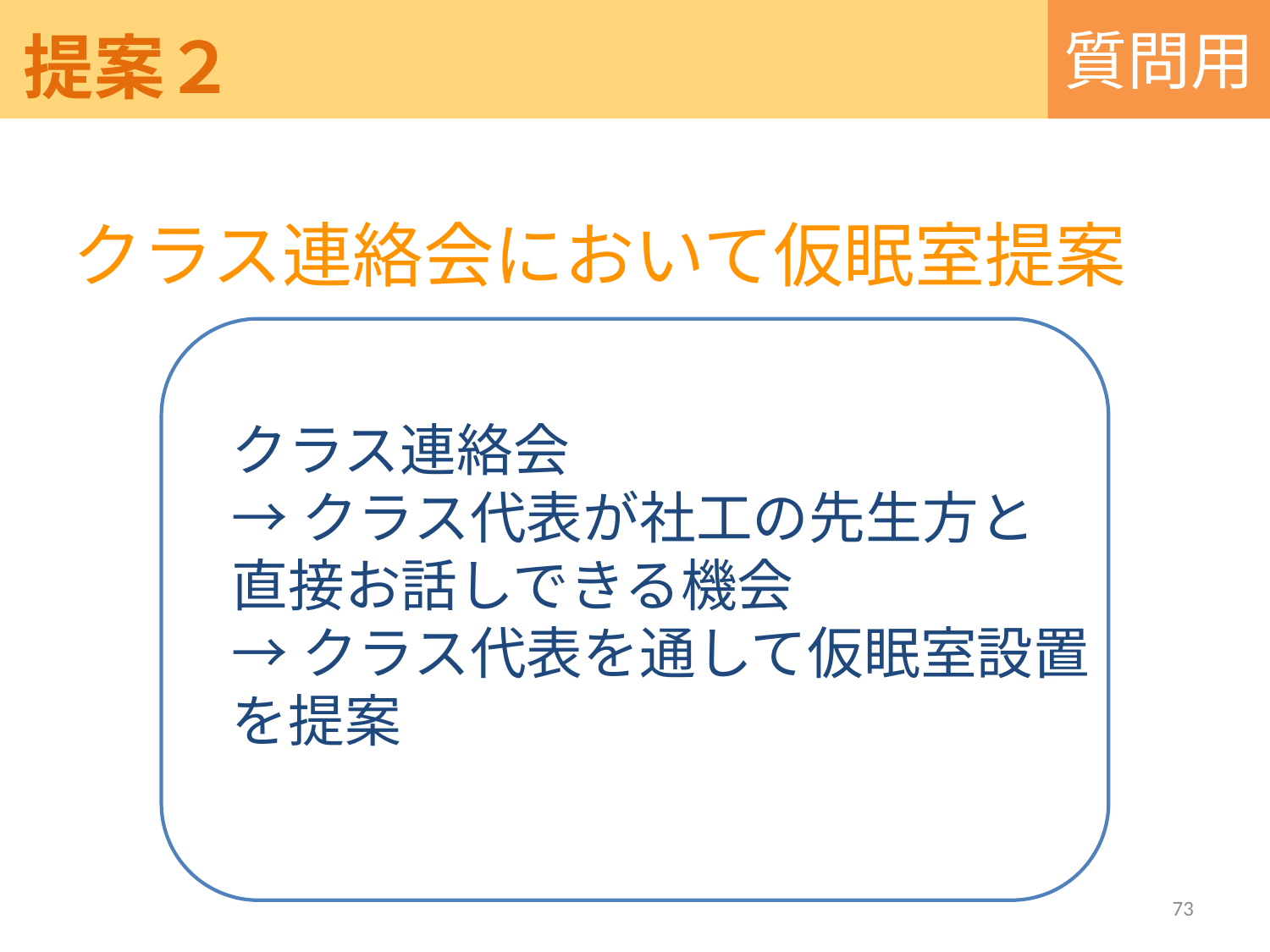

質問用

提案２
クラス連絡会において仮眠室提案

クラス連絡会
→クラス代表が社工の先生方と
直接お話しできる機会
→クラス代表を通して仮眠室設置
を提案

73